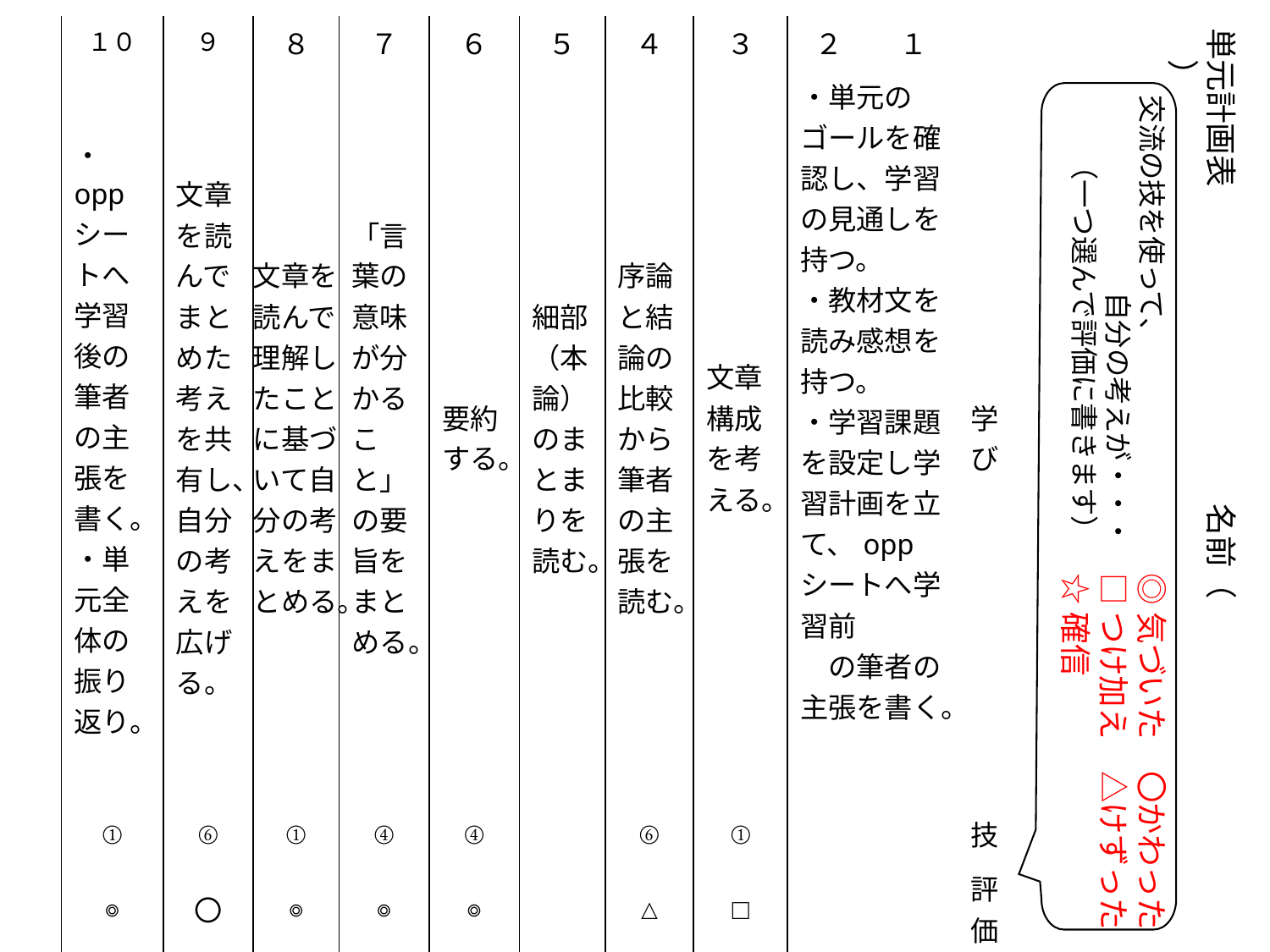

| １０ | ９ | ８ | ７ | ６ | ５ | ４ | ３ | ２ | １ |  |
| --- | --- | --- | --- | --- | --- | --- | --- | --- | --- | --- |
| ・oppシートへ学習後の筆者の主張を書く。 ・単元全体の振り返り。 | 文章を読んでまとめた考えを共有し、自分の考えを広げる。 | 文章を読んで理解したことに基づいて自分の考えをまとめる。 | 「言葉の意味が分かること」の要旨をまとめる。 | 要約する。 | 細部（本論）のまとまりを読む。 | 序論と結論の比較から筆者の主張を読む。 | 文章構成を考える。 | ・単元のゴールを確認し、学習の見通しを持つ。 ・教材文を読み感想を持つ。 ・学習課題を設定し学習計画を立て、oppシートへ学習前 　の筆者の主張を書く。 |  | 学び |
| ① | ⑥ | ① | ④ | ④ |  | ⑥ | ① |  |  | 技 |
| ◎ | 〇 | ◎ | ◎ | ◎ |  | △ | □ |  |  | 評価 |
単元計画表　　　　　　　　　　名前（　　　　　　　　　）
交流の技を使って、
　　　　　　　自分の考えが・・・
　　（一つ選んで評価に書きます）
◎気づいた　〇かわった
□つけ加え　△けずった
☆確信